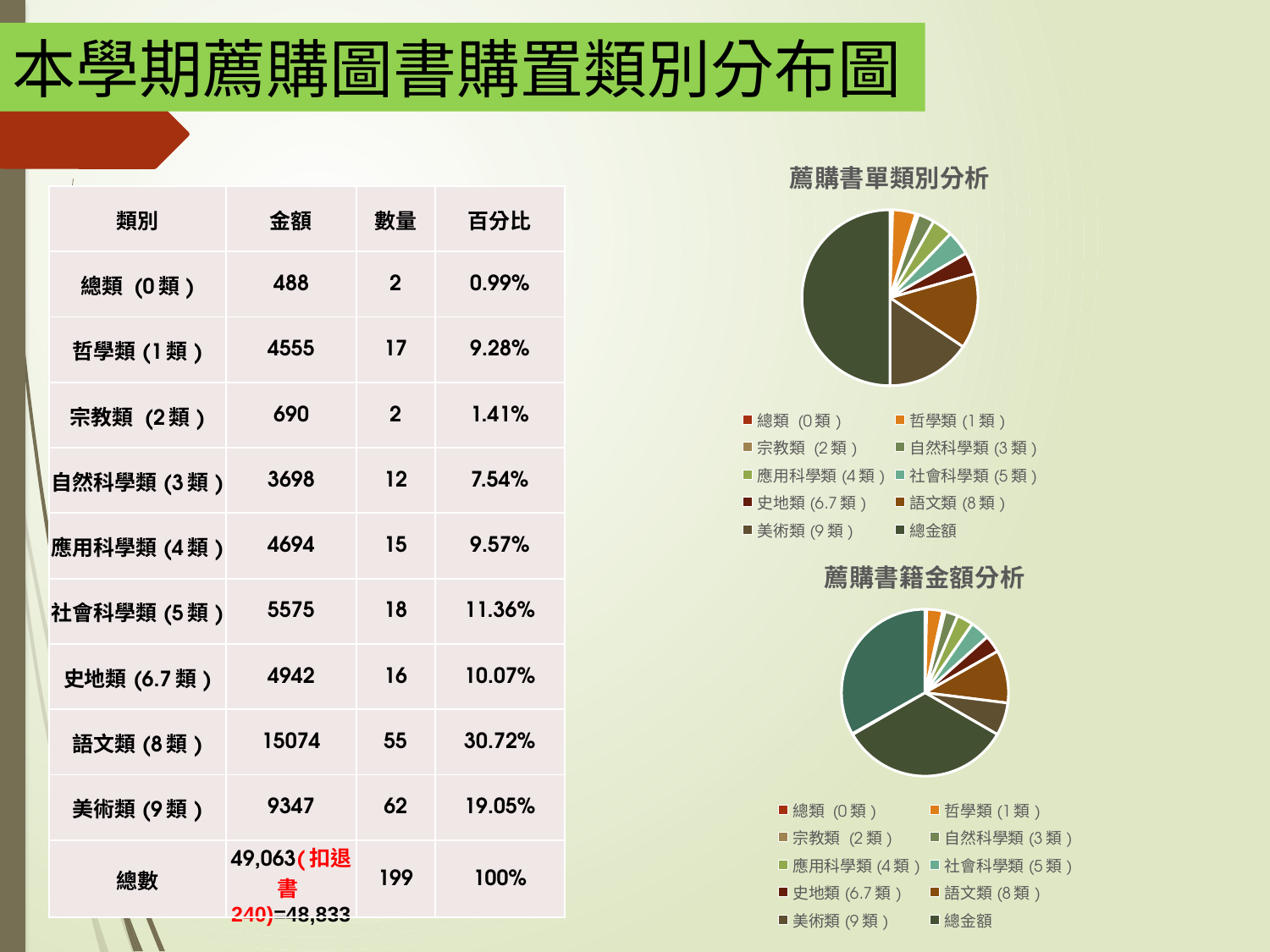

本學期薦購圖書購置類別分布圖

### Chart: 薦購書單類別分析

| Category | 數量 |
|---|---|
| 總類 (0類) | 2.0 |
| 哲學類(1類) | 17.0 |
| 宗教類 (2類) | 2.0 |
| 自然科學類(3類) | 12.0 |
| 應用科學類(4類) | 15.0 |
| 社會科學類(5類) | 18.0 |
| 史地類(6.7類) | 16.0 |
| 語文類(8類) | 55.0 |
| 美術類(9類) | 62.0 |
| 總金額 | 199.0 |
| 類別 | 金額 | 數量 | 百分比 |
| --- | --- | --- | --- |
| 總類 (0類) | 488 | 2 | 0.99% |
| 哲學類(1類) | 4555 | 17 | 9.28% |
| 宗教類 (2類) | 690 | 2 | 1.41% |
| 自然科學類(3類) | 3698 | 12 | 7.54% |
| 應用科學類(4類) | 4694 | 15 | 9.57% |
| 社會科學類(5類) | 5575 | 18 | 11.36% |
| 史地類(6.7類) | 4942 | 16 | 10.07% |
| 語文類(8類) | 15074 | 55 | 30.72% |
| 美術類(9類) | 9347 | 62 | 19.05% |
| 總數 | 49,063(扣退書240)=48,833 | 199 | 100% |

### Chart: 薦購書籍金額分析

| Category | 金額 |
|---|---|
| 總類 (0類) | 488.0 |
| 哲學類(1類) | 4555.0 |
| 宗教類 (2類) | 690.0 |
| 自然科學類(3類) | 3698.0 |
| 應用科學類(4類) | 4694.0 |
| 社會科學類(5類) | 5575.0 |
| 史地類(6.7類) | 4942.0 |
| 語文類(8類) | 15074.0 |
| 美術類(9類) | 9347.0 |
| 總金額 | 49063.0 |